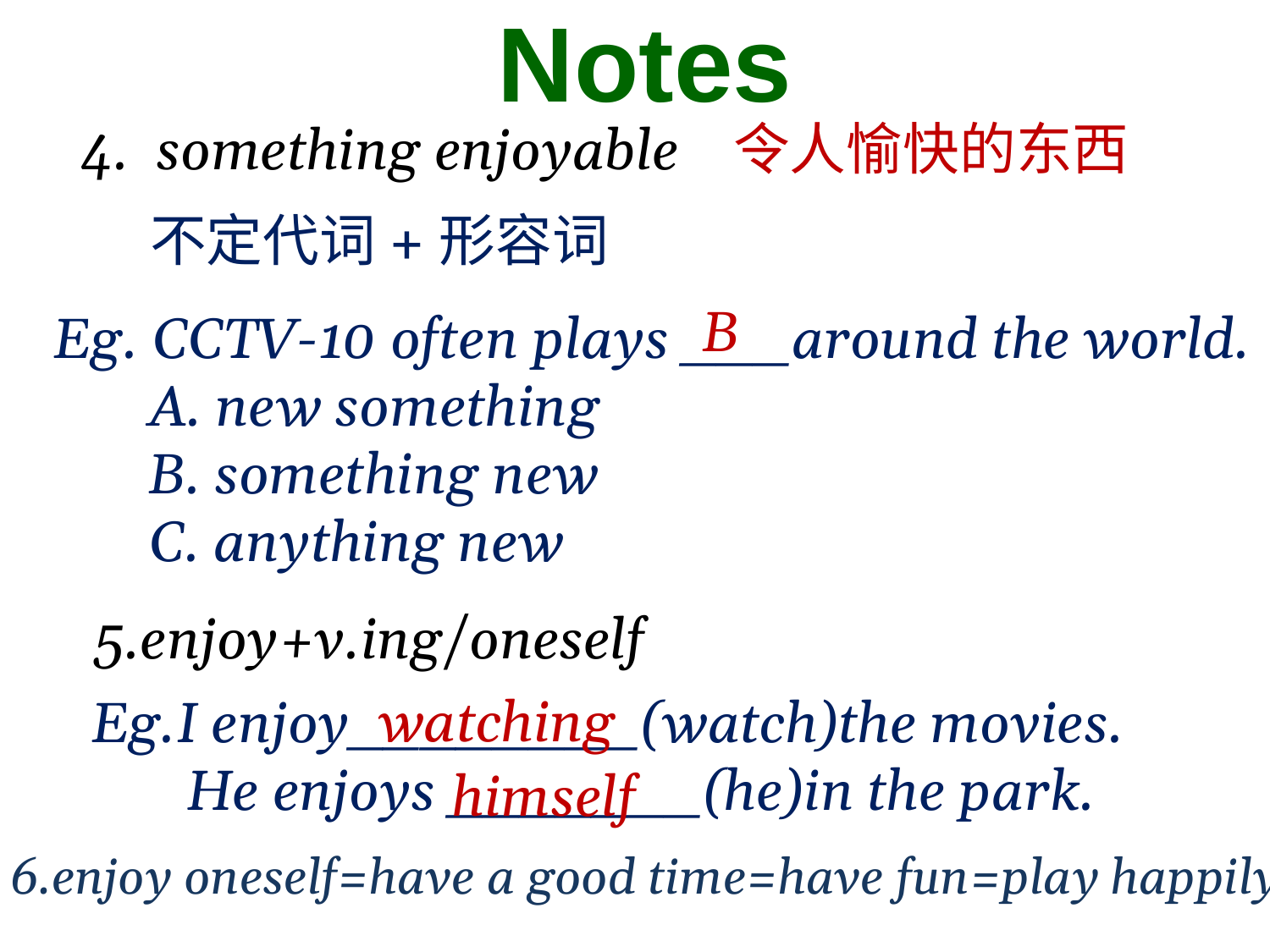

Notes

4.  something enjoyable   令人愉快的东西
不定代词+形容词
 B
Eg. CCTV-10 often plays ___around the world.
       A. new something
       B. something new
       C. anything new
5.enjoy+v.ing/oneself
 watching
Eg.I enjoy________(watch)the movies.
       He enjoys _______(he)in the park.
 himself
6.enjoy oneself=have a good time=have fun=play happily